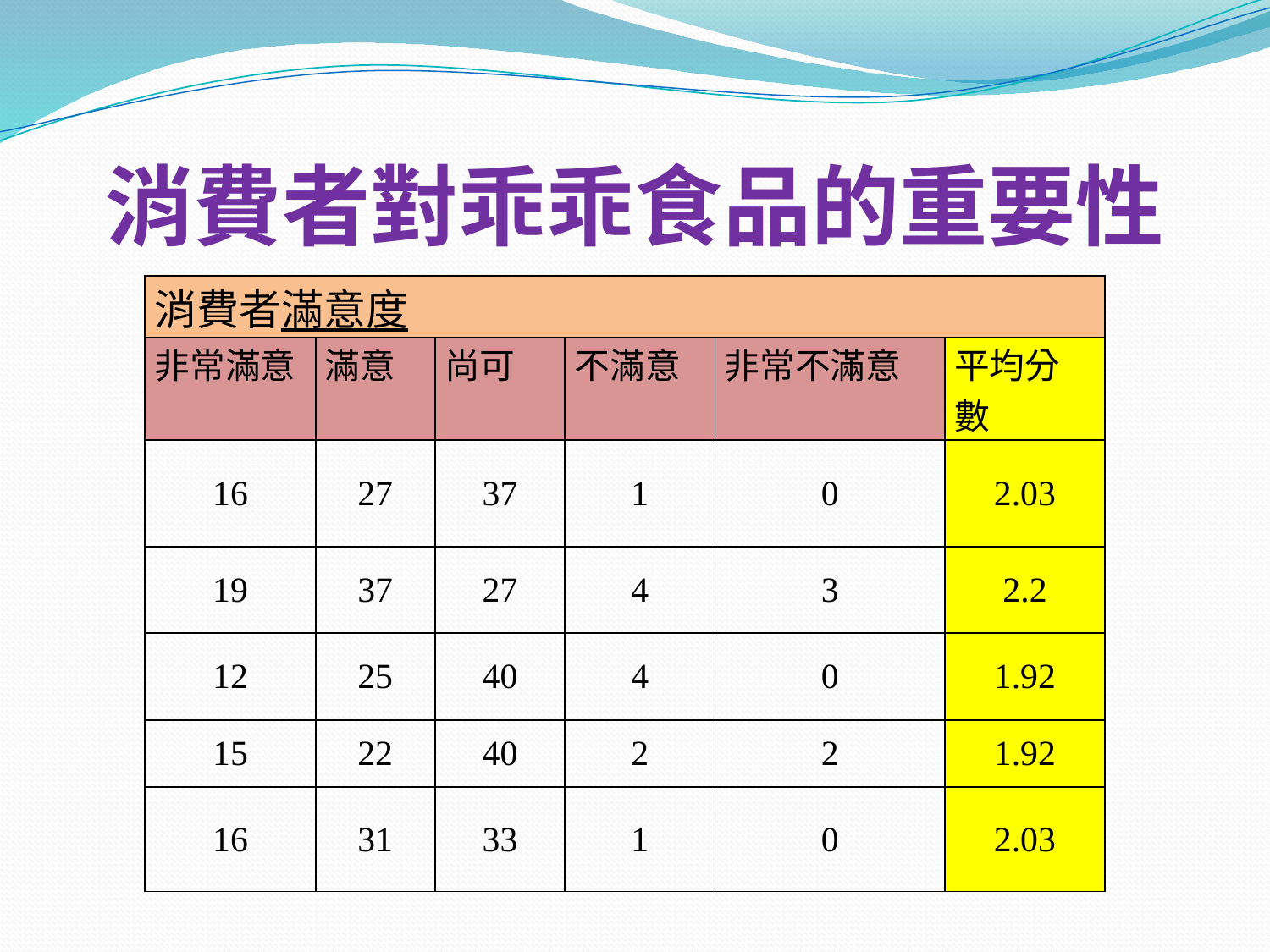

# 消費者對乖乖食品的重要性
| 消費者滿意度 |  |  |  |  |  |
| --- | --- | --- | --- | --- | --- |
| 非常滿意 | 滿意 | 尚可 | 不滿意 | 非常不滿意 | 平均分數 |
| 16 | 27 | 37 | 1 | 0 | 2.03 |
| 19 | 37 | 27 | 4 | 3 | 2.2 |
| 12 | 25 | 40 | 4 | 0 | 1.92 |
| 15 | 22 | 40 | 2 | 2 | 1.92 |
| 16 | 31 | 33 | 1 | 0 | 2.03 |